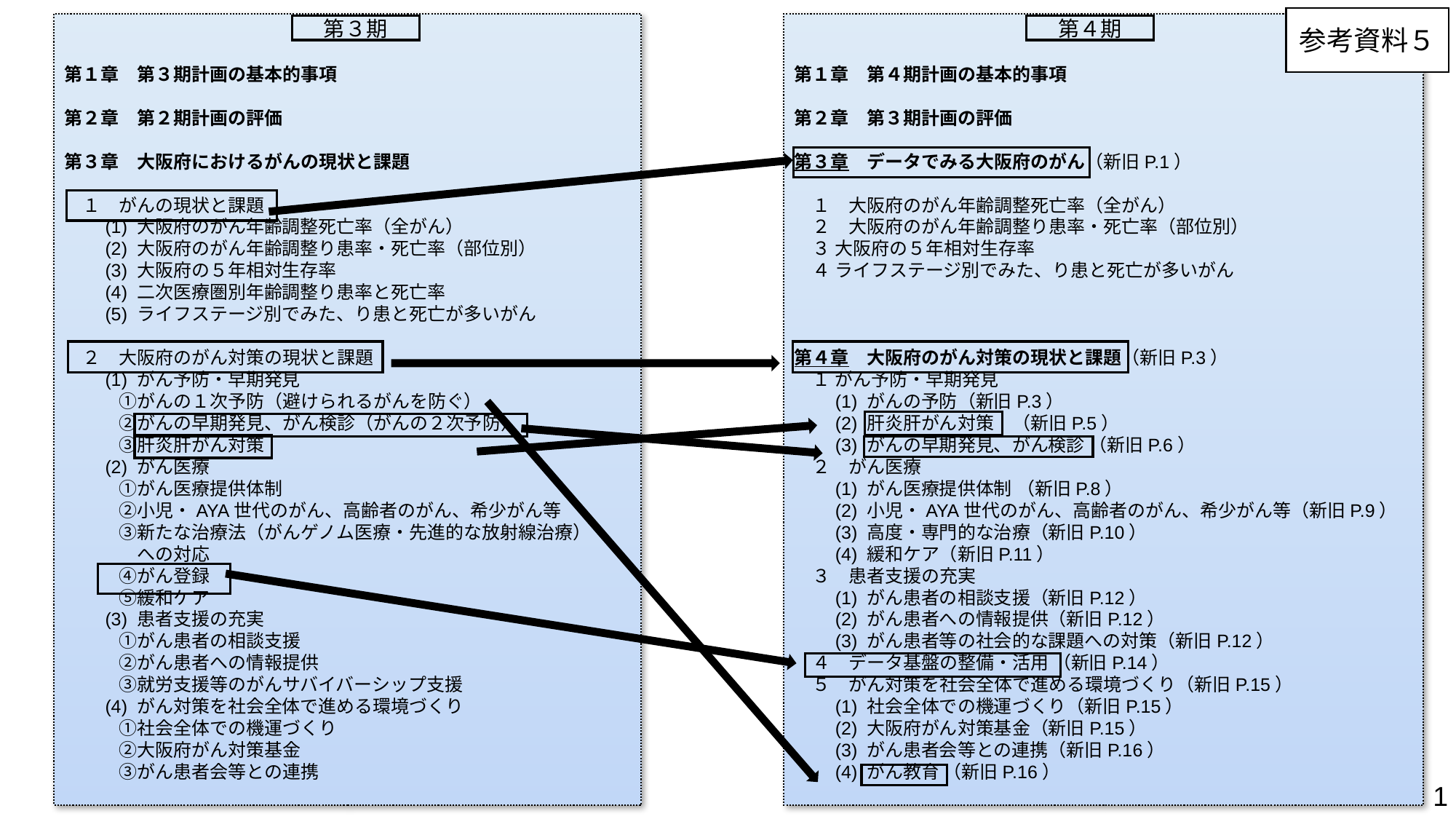

参考資料５

第１章　第３期計画の基本的事項

第２章　第２期計画の評価

第３章　大阪府におけるがんの現状と課題

　１　がんの現状と課題
　　(1) 大阪府のがん年齢調整死亡率（全がん）
　　(2) 大阪府のがん年齢調整り患率・死亡率（部位別）
　　(3) 大阪府の５年相対生存率
　　(4) 二次医療圏別年齢調整り患率と死亡率
　　(5) ライフステージ別でみた、り患と死亡が多いがん

　２　大阪府のがん対策の現状と課題
　　(1) がん予防・早期発見
　　　①がんの１次予防（避けられるがんを防ぐ）
　　　②がんの早期発見、がん検診（がんの２次予防）
　　　③肝炎肝がん対策
　　(2) がん医療
　　　①がん医療提供体制
　　　②小児・AYA世代のがん、高齢者のがん、希少がん等
　　　③新たな治療法（がんゲノム医療・先進的な放射線治療）
　　　　への対応
　　　④がん登録
　　　⑤緩和ケア
　　(3) 患者支援の充実
　　　①がん患者の相談支援
　　　②がん患者への情報提供
　　　③就労支援等のがんサバイバーシップ支援
　　(4) がん対策を社会全体で進める環境づくり
　　　①社会全体での機運づくり
　　　②大阪府がん対策基金
　　　③がん患者会等との連携

第１章　第４期計画の基本的事項

第２章　第３期計画の評価

第３章　データでみる大阪府のがん（新旧P.1）

　１　大阪府のがん年齢調整死亡率（全がん）
　２　大阪府のがん年齢調整り患率・死亡率（部位別）
　３ 大阪府の５年相対生存率
　４ ライフステージ別でみた、り患と死亡が多いがん

第４章　大阪府のがん対策の現状と課題（新旧P.3）
　１ がん予防・早期発見
　　(1) がんの予防（新旧P.3）
　　(2) 肝炎肝がん対策	（新旧P.5）
　　(3) がんの早期発見、がん検診 （新旧P.6）
　２　がん医療
　　(1) がん医療提供体制	 （新旧P.8）
　　(2) 小児・AYA世代のがん、高齢者のがん、希少がん等（新旧P.9）
　　(3) 高度・専門的な治療（新旧P.10）
　　(4) 緩和ケア（新旧P.11）
　３　患者支援の充実
　　(1) がん患者の相談支援（新旧P.12）
　　(2) がん患者への情報提供（新旧P.12）
　　(3) がん患者等の社会的な課題への対策（新旧P.12）
　４　データ基盤の整備・活用 （新旧P.14）
　５　がん対策を社会全体で進める環境づくり（新旧P.15）
　　(1) 社会全体での機運づくり（新旧P.15）
　　(2) 大阪府がん対策基金（新旧P.15）
　　(3) がん患者会等との連携（新旧P.16）
　　(4) がん教育 （新旧P.16）
第４期
第３期

1